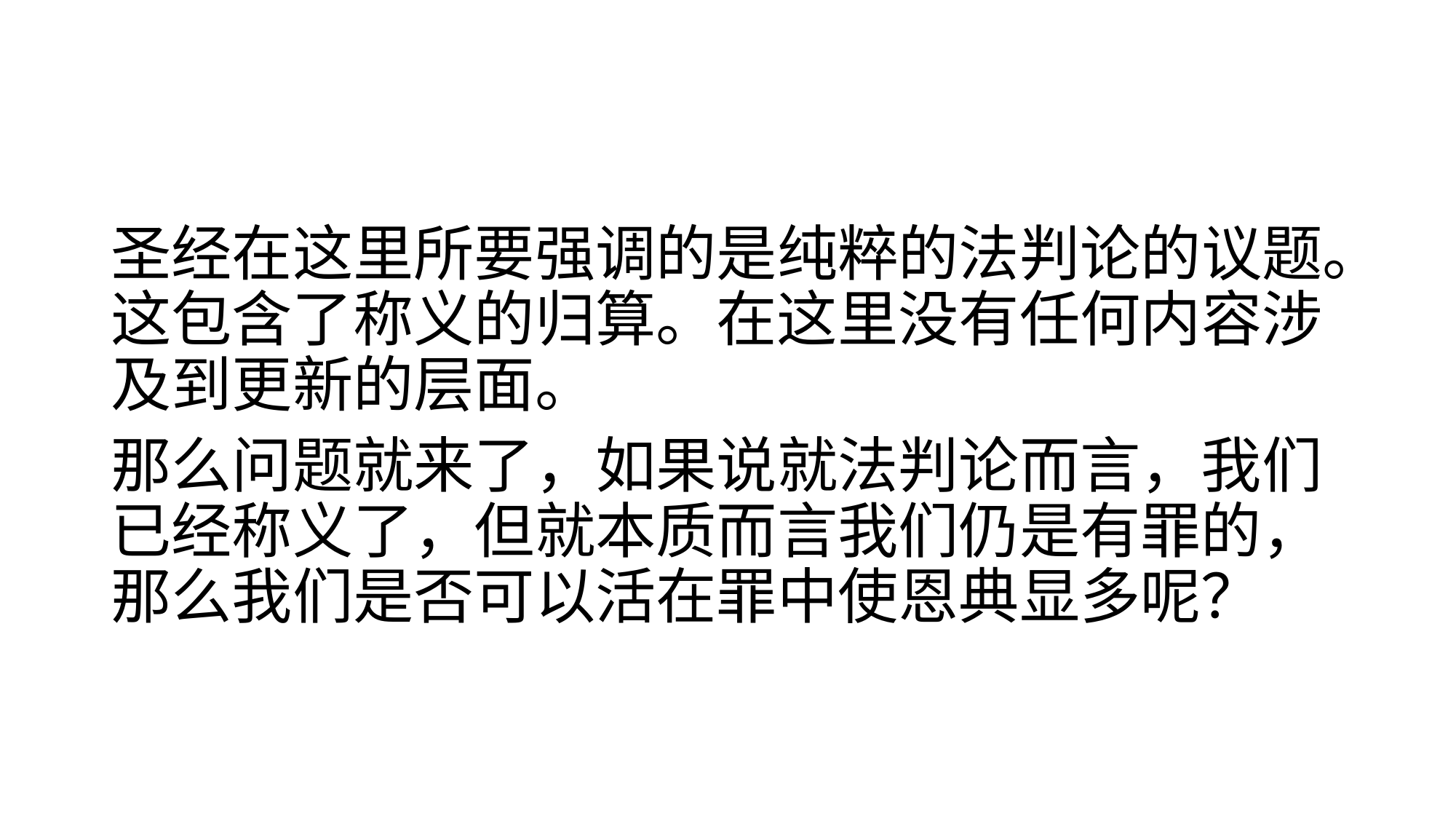

#
圣经在这里所要强调的是纯粹的法判论的议题。这包含了称义的归算。在这里没有任何内容涉及到更新的层面。
那么问题就来了，如果说就法判论而言，我们已经称义了，但就本质而言我们仍是有罪的，那么我们是否可以活在罪中使恩典显多呢？